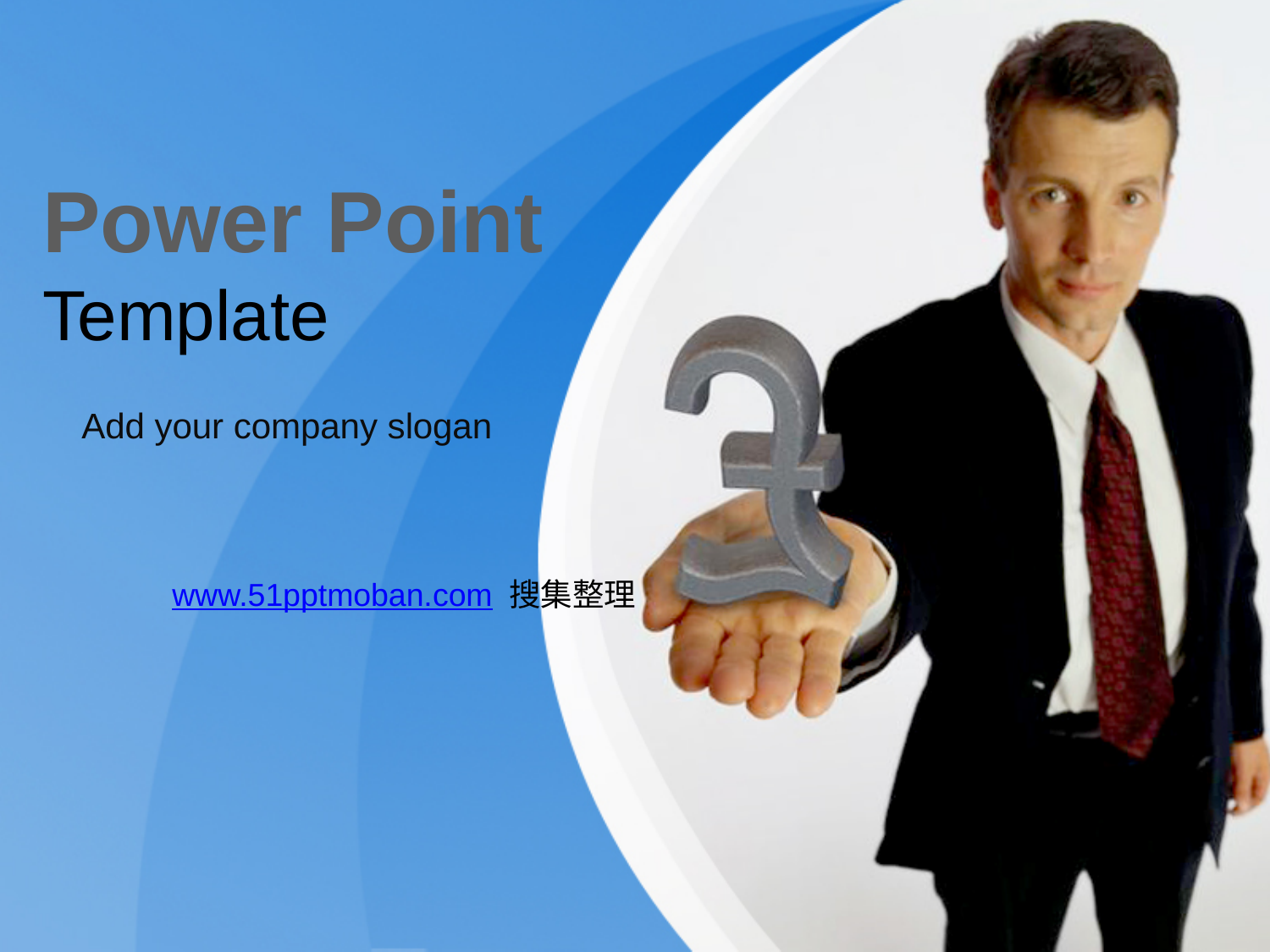

# Power Point Template
Add your company slogan

www.51pptmoban.com 搜集整理